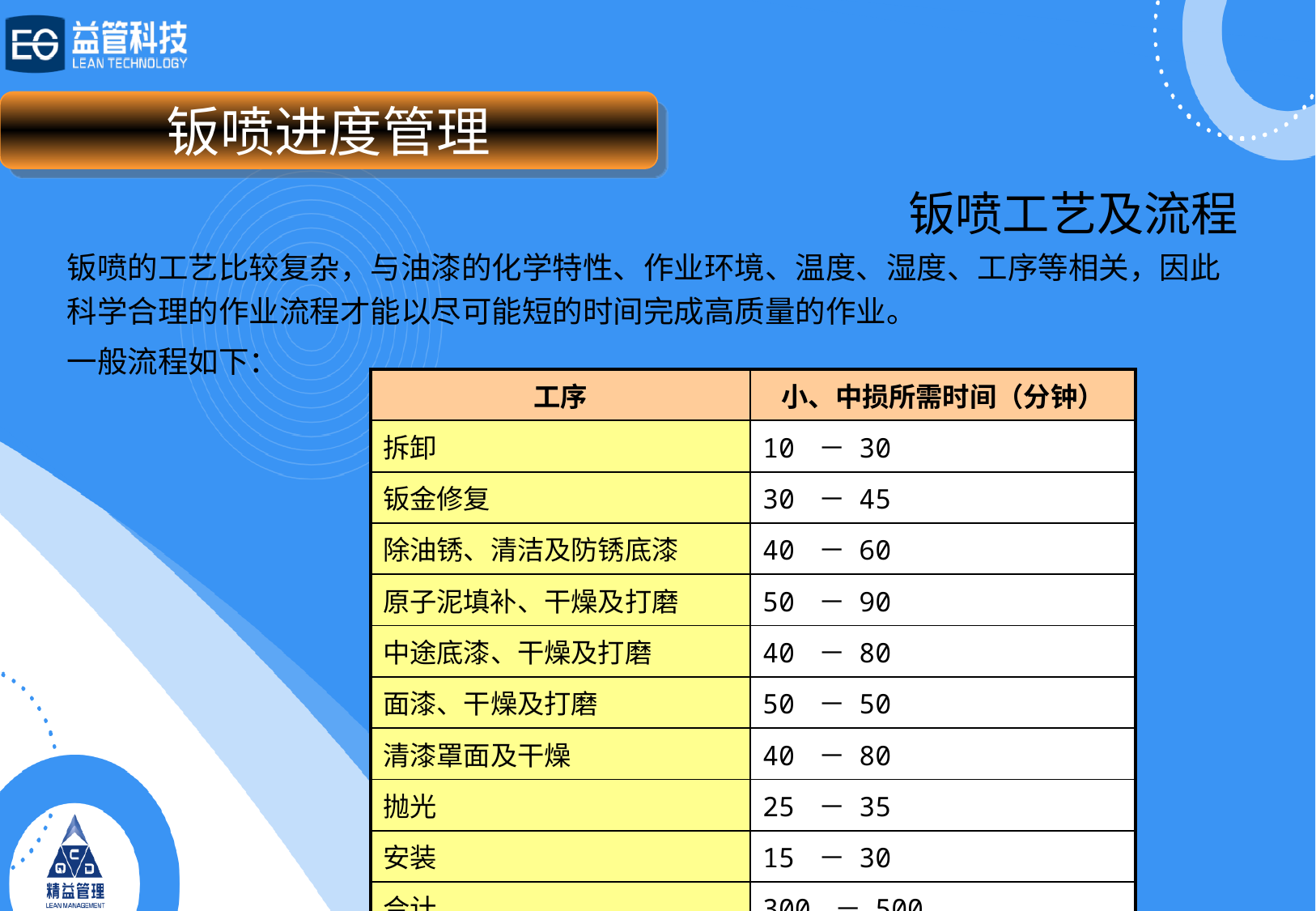

钣喷进度管理
# 钣喷工艺及流程
钣喷的工艺比较复杂，与油漆的化学特性、作业环境、温度、湿度、工序等相关，因此科学合理的作业流程才能以尽可能短的时间完成高质量的作业。
一般流程如下：
| 工序 | 小、中损所需时间（分钟） |
| --- | --- |
| 拆卸 | 10 － 30 |
| 钣金修复 | 30 － 45 |
| 除油锈、清洁及防锈底漆 | 40 － 60 |
| 原子泥填补、干燥及打磨 | 50 － 90 |
| 中途底漆、干燥及打磨 | 40 － 80 |
| 面漆、干燥及打磨 | 50 － 50 |
| 清漆罩面及干燥 | 40 － 80 |
| 抛光 | 25 － 35 |
| 安装 | 15 － 30 |
| 合计 | 300 － 500 |